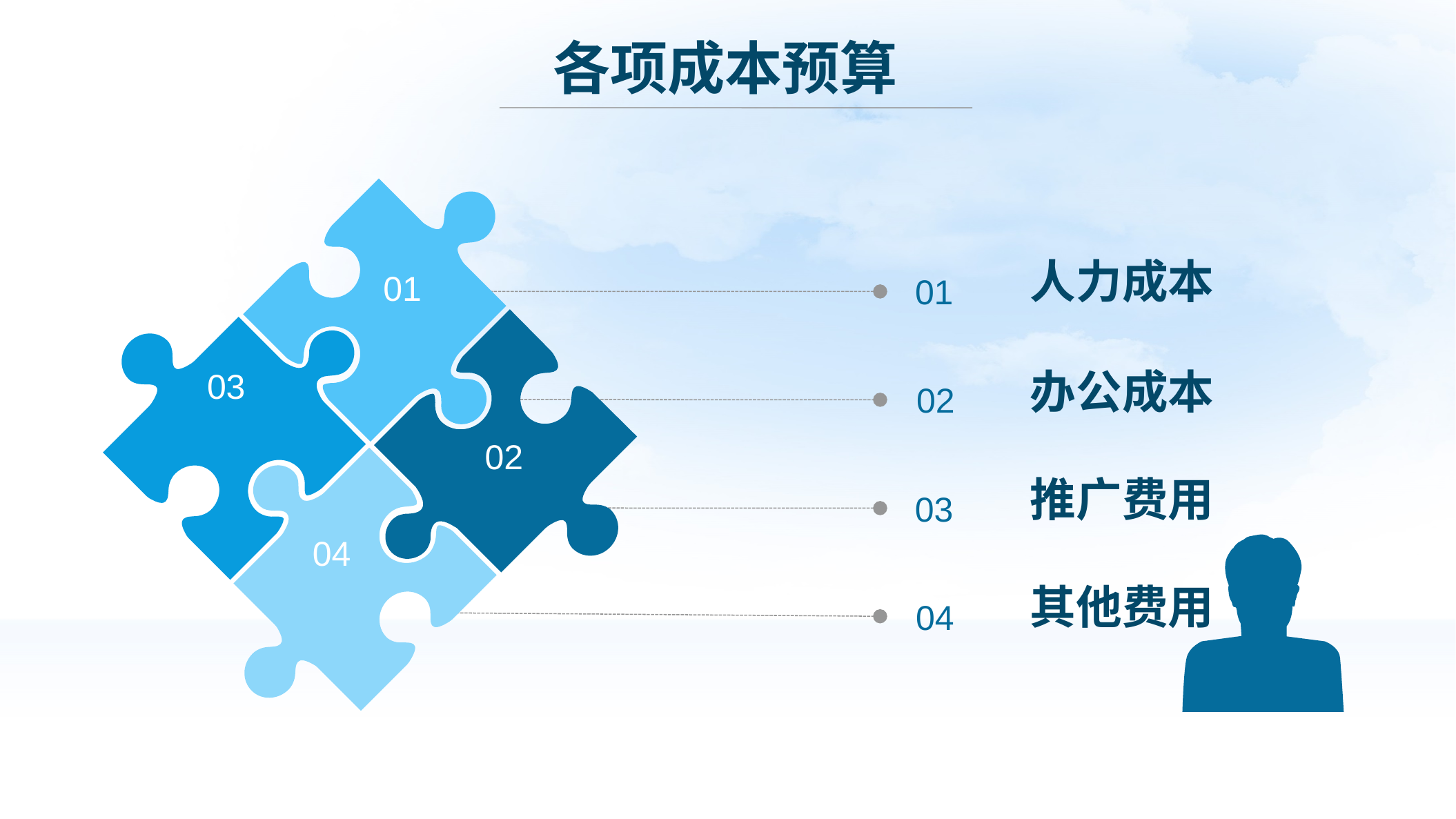

各项成本预算

01
人力成本
01

03

办公成本

02
02

04
推广费用
03

其他费用
04